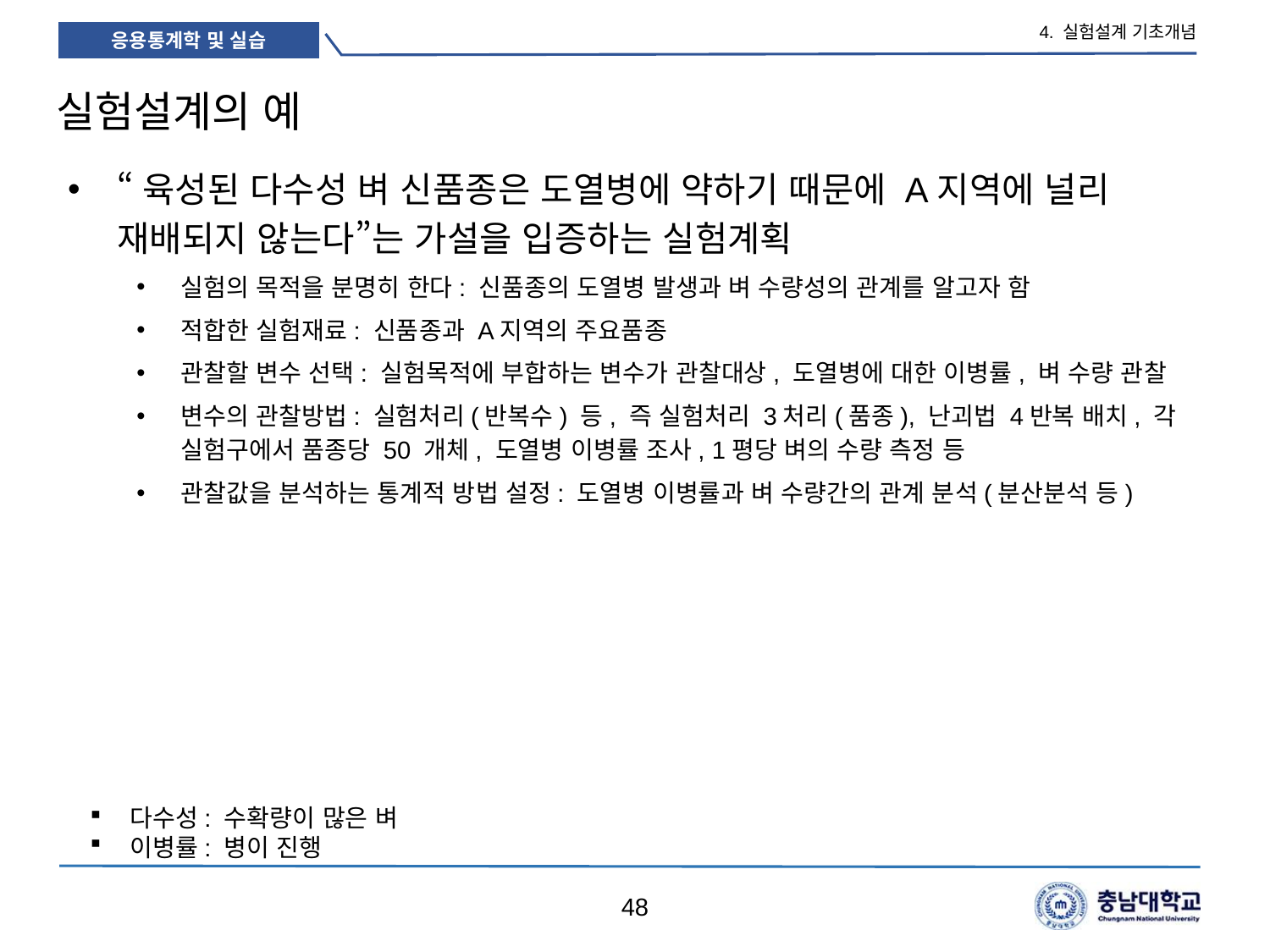

4. 실험설계 기초개념
# 실험설계의 예
“육성된 다수성 벼 신품종은 도열병에 약하기 때문에 A지역에 널리 재배되지 않는다”는 가설을 입증하는 실험계획
실험의 목적을 분명히 한다: 신품종의 도열병 발생과 벼 수량성의 관계를 알고자 함
적합한 실험재료: 신품종과 A지역의 주요품종
관찰할 변수 선택: 실험목적에 부합하는 변수가 관찰대상, 도열병에 대한 이병률, 벼 수량 관찰
변수의 관찰방법: 실험처리(반복수) 등, 즉 실험처리 3처리(품종), 난괴법 4반복 배치, 각 실험구에서 품종당 50 개체, 도열병 이병률 조사, 1평당 벼의 수량 측정 등
관찰값을 분석하는 통계적 방법 설정: 도열병 이병률과 벼 수량간의 관계 분석(분산분석 등)
다수성: 수확량이 많은 벼
이병률: 병이 진행
48